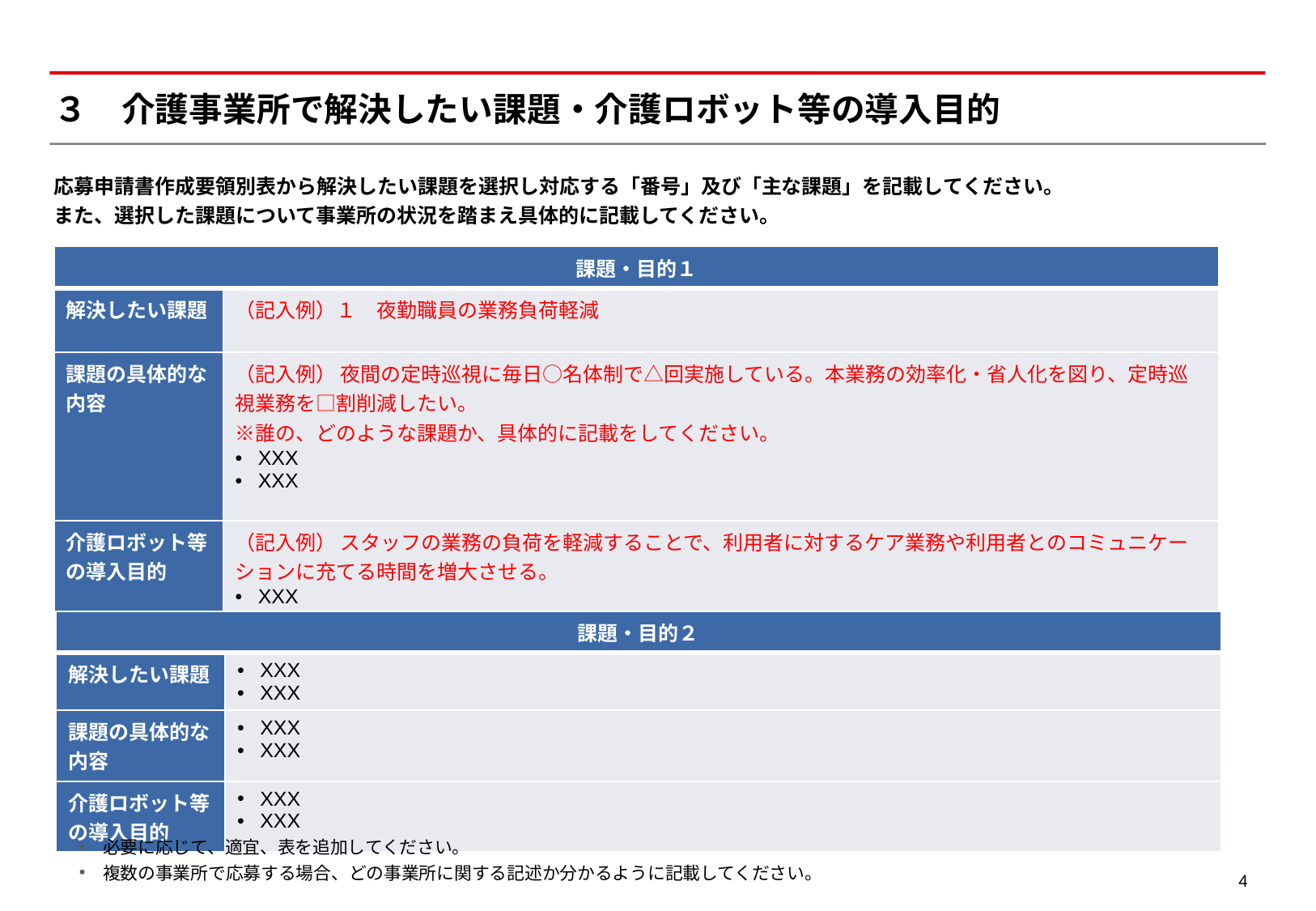

# ３　介護事業所で解決したい課題・介護ロボット等の導入目的
応募申請書作成要領別表から解決したい課題を選択し対応する「番号」及び「主な課題」を記載してください。
また、選択した課題について事業所の状況を踏まえ具体的に記載してください。
| 課題・目的１ |  |
| --- | --- |
| 解決したい課題 | （記入例）１　夜勤職員の業務負荷軽減 |
| 課題の具体的な内容 | （記入例） 夜間の定時巡視に毎日○名体制で△回実施している。本業務の効率化・省人化を図り、定時巡視業務を□割削減したい。 ※誰の、どのような課題か、具体的に記載をしてください。 XXX XXX |
| 介護ロボット等の導入目的 | （記入例） スタッフの業務の負荷を軽減することで、利用者に対するケア業務や利用者とのコミュニケーションに充てる時間を増大させる。 XXX XXX |
| 目指す施設の姿 | （記入例） 削減できた工数を接客や新たな企画立案に係る業務に振り向け、施設の魅力を高めたい XXX XXX |
| 課題・目的２ |  |
| --- | --- |
| 解決したい課題 | XXX XXX |
| 課題の具体的な内容 | XXX XXX |
| 介護ロボット等の導入目的 | XXX XXX |
必要に応じて、適宜、表を追加してください。
複数の事業所で応募する場合、どの事業所に関する記述か分かるように記載してください。